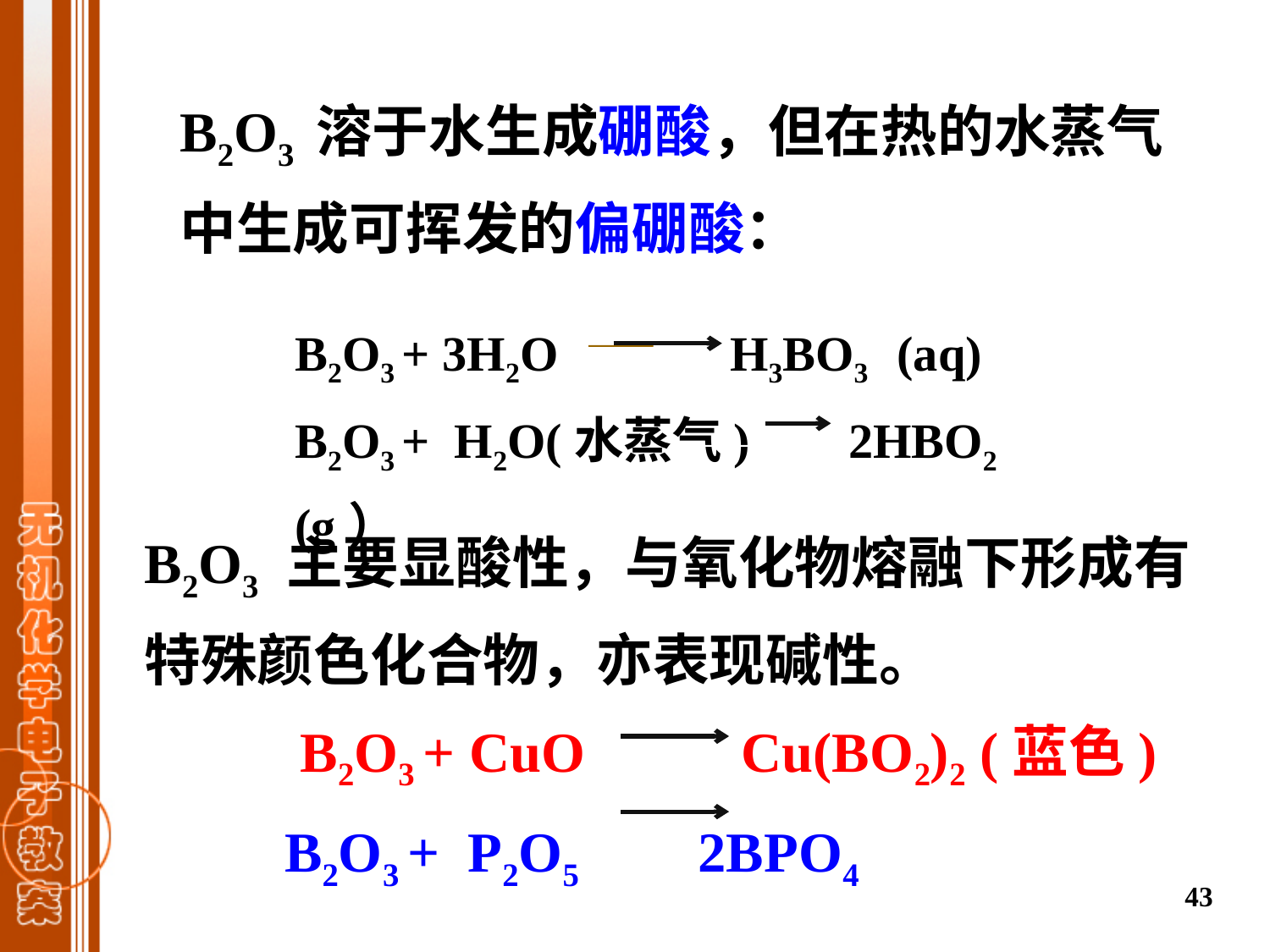

B2O3 溶于水生成硼酸，但在热的水蒸气中生成可挥发的偏硼酸：

B2O3 主要显酸性，与氧化物熔融下形成有特殊颜色化合物，亦表现碱性。
           B2O3 + CuO           Cu(BO2)2 (蓝色)
                 B2O3 +  P2O5             2BPO4
B2O3 + 3H2O              H3BO3    (aq)
B2O3 +  H2O(水蒸气)        2HBO2 (g）

43